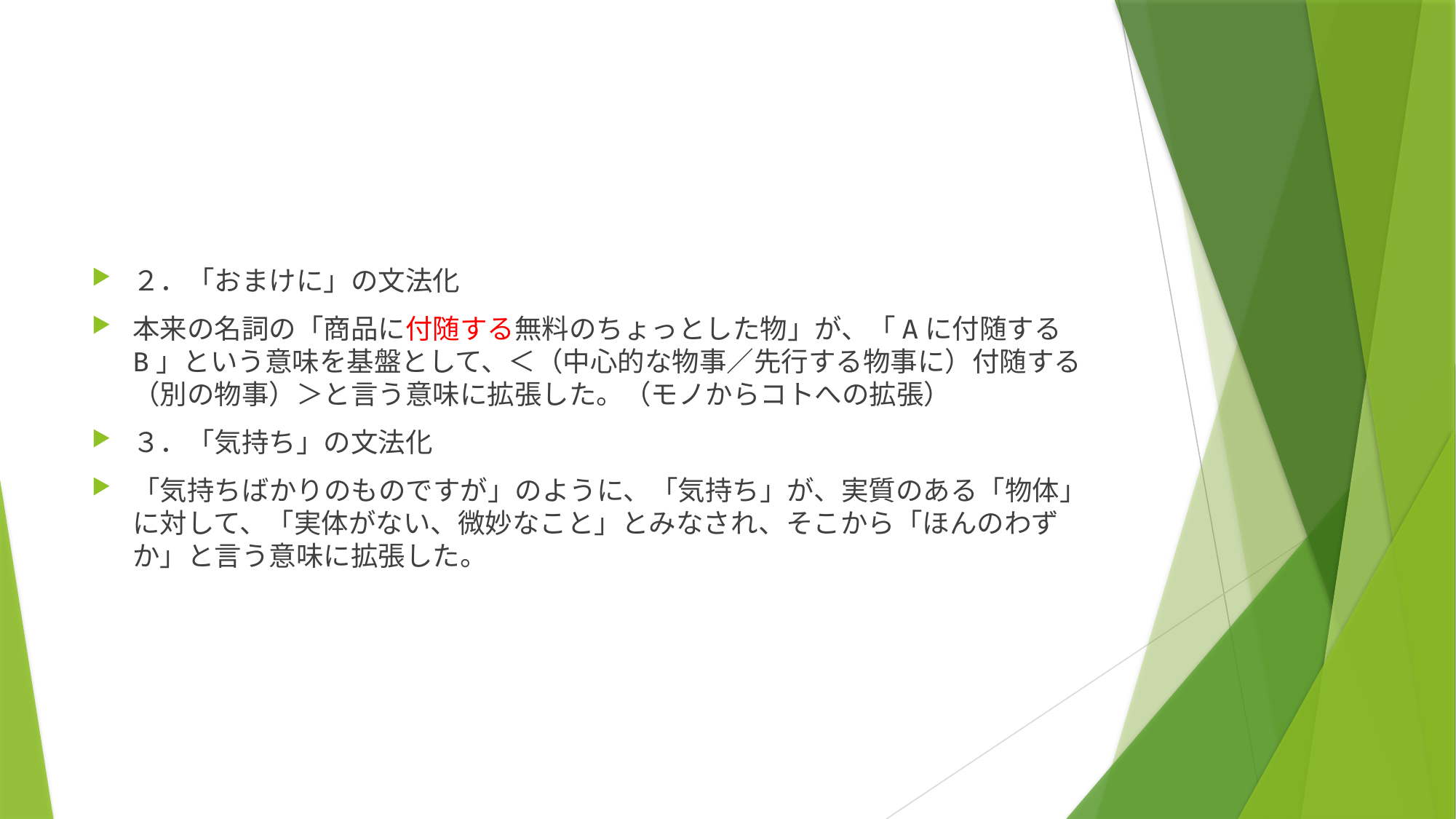

#
２．「おまけに」の文法化
本来の名詞の「商品に付随する無料のちょっとした物」が、「Aに付随するB」という意味を基盤として、＜（中心的な物事／先行する物事に）付随する（別の物事）＞と言う意味に拡張した。（モノからコトへの拡張）
３．「気持ち」の文法化
「気持ちばかりのものですが」のように、「気持ち」が、実質のある「物体」に対して、「実体がない、微妙なこと」とみなされ、そこから「ほんのわずか」と言う意味に拡張した。